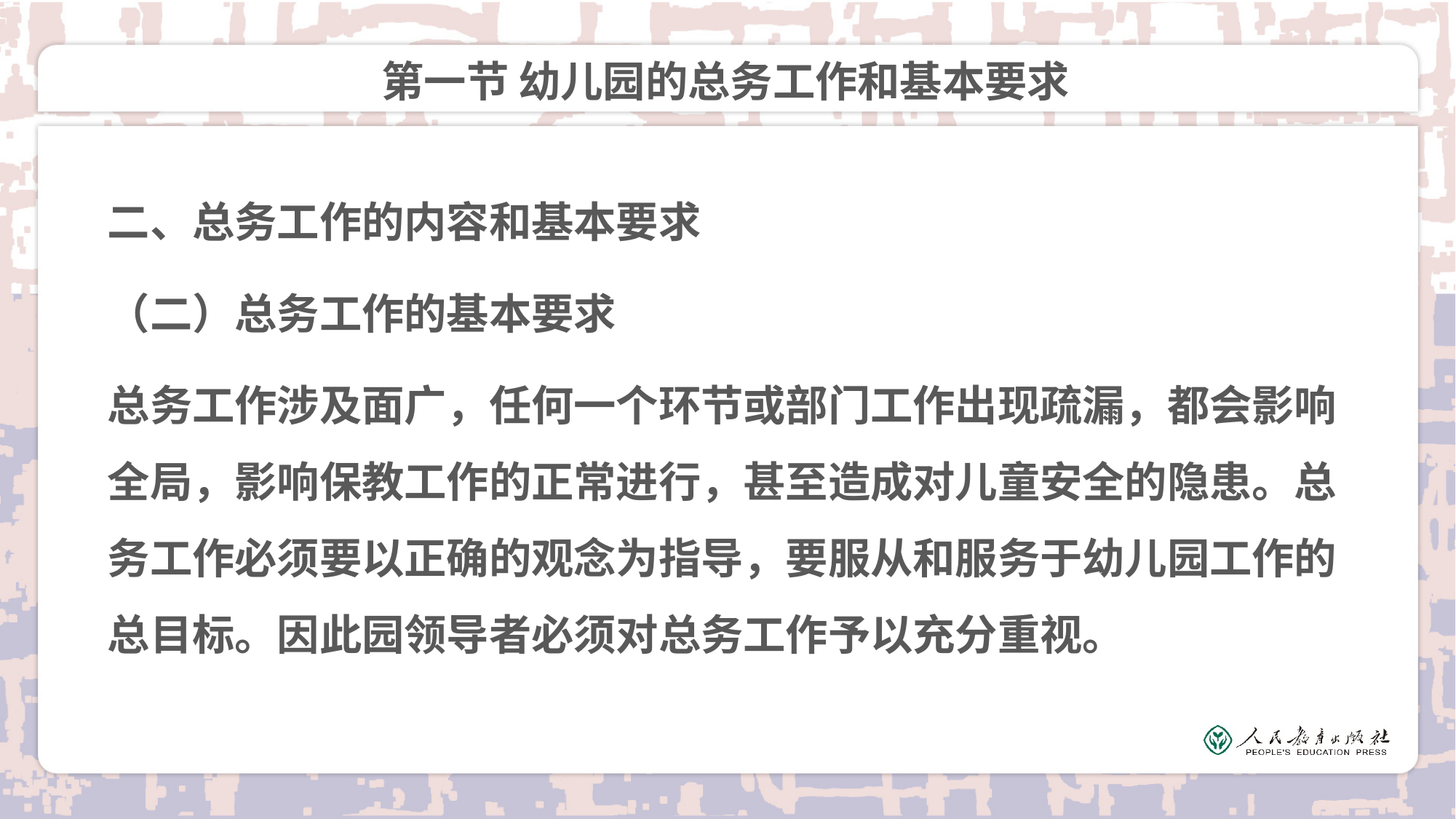

# 第一节 幼儿园的总务工作和基本要求
二、总务工作的内容和基本要求
（二）总务工作的基本要求
总务工作涉及面广，任何一个环节或部门工作出现疏漏，都会影响全局，影响保教工作的正常进行，甚至造成对儿童安全的隐患。总务工作必须要以正确的观念为指导，要服从和服务于幼儿园工作的总目标。因此园领导者必须对总务工作予以充分重视。